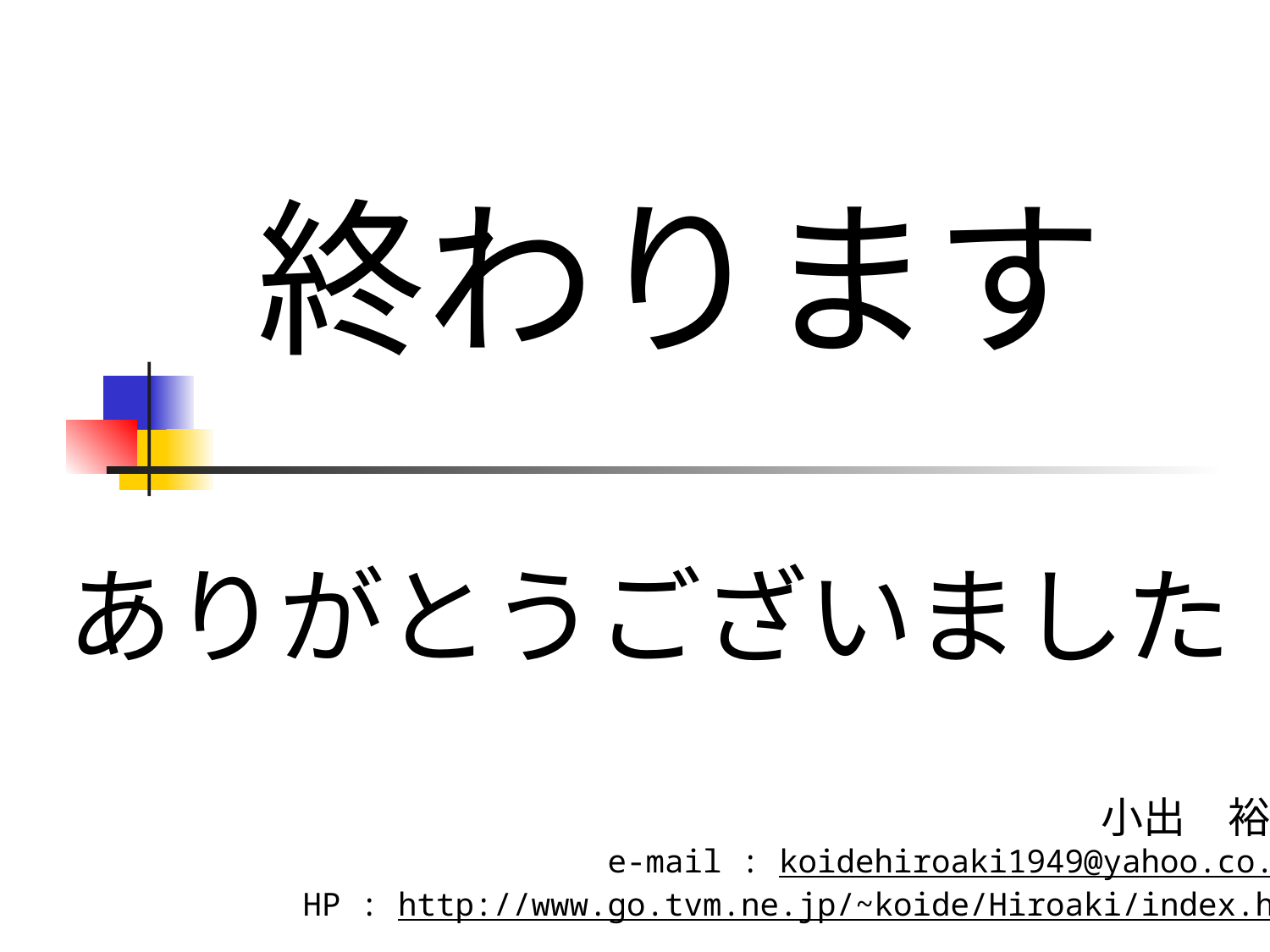

終わります

ありがとうございました
小出　裕章
e-mail : koidehiroaki1949@yahoo.co.jp
HP : http://www.go.tvm.ne.jp/~koide/Hiroaki/index.htm